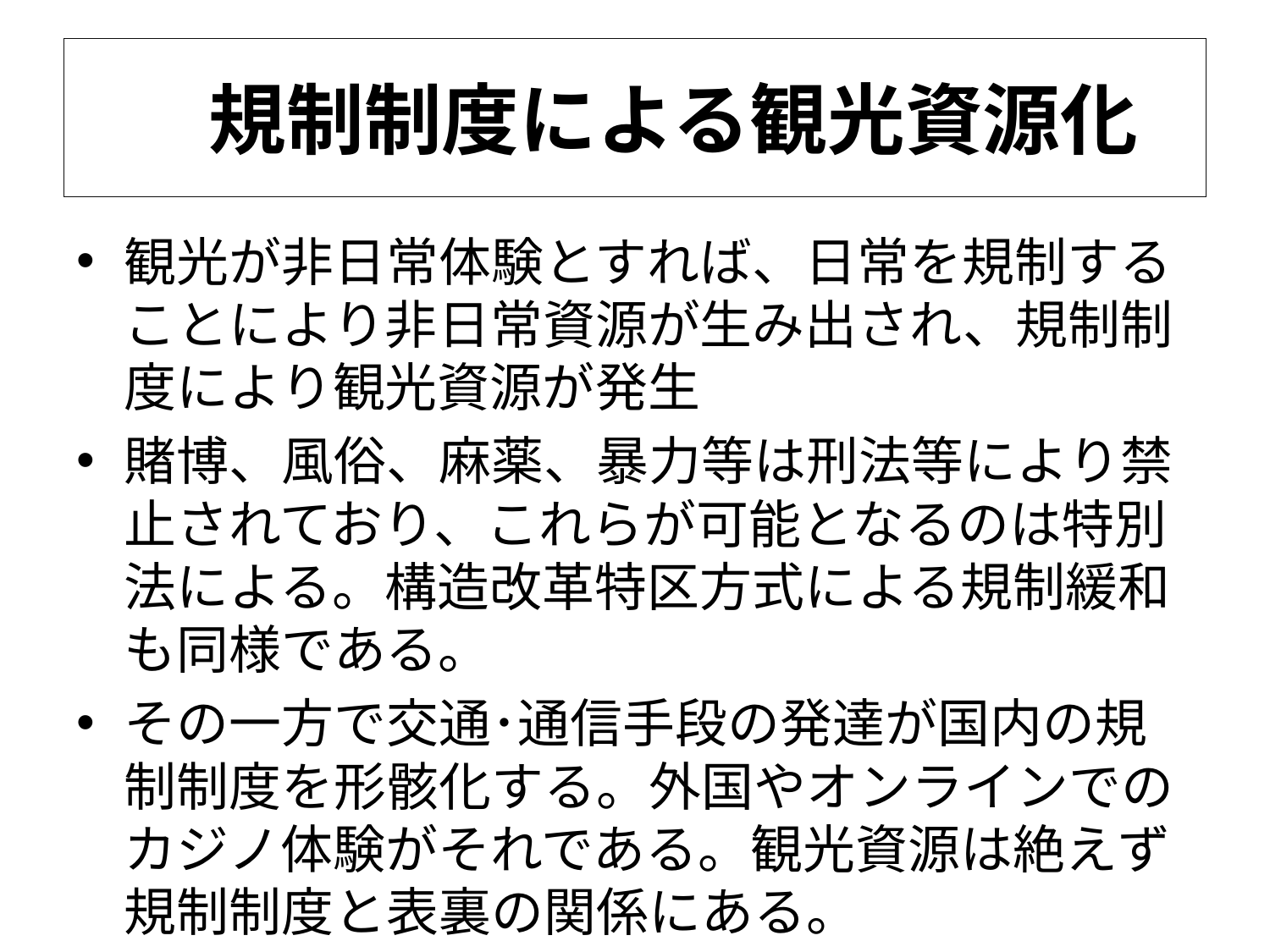

# 規制制度による観光資源化
観光が非日常体験とすれば、日常を規制することにより非日常資源が生み出され、規制制度により観光資源が発生
賭博、風俗、麻薬、暴力等は刑法等により禁止されており、これらが可能となるのは特別法による。構造改革特区方式による規制緩和も同様である。
その一方で交通･通信手段の発達が国内の規制制度を形骸化する。外国やオンラインでのカジノ体験がそれである。観光資源は絶えず規制制度と表裏の関係にある。